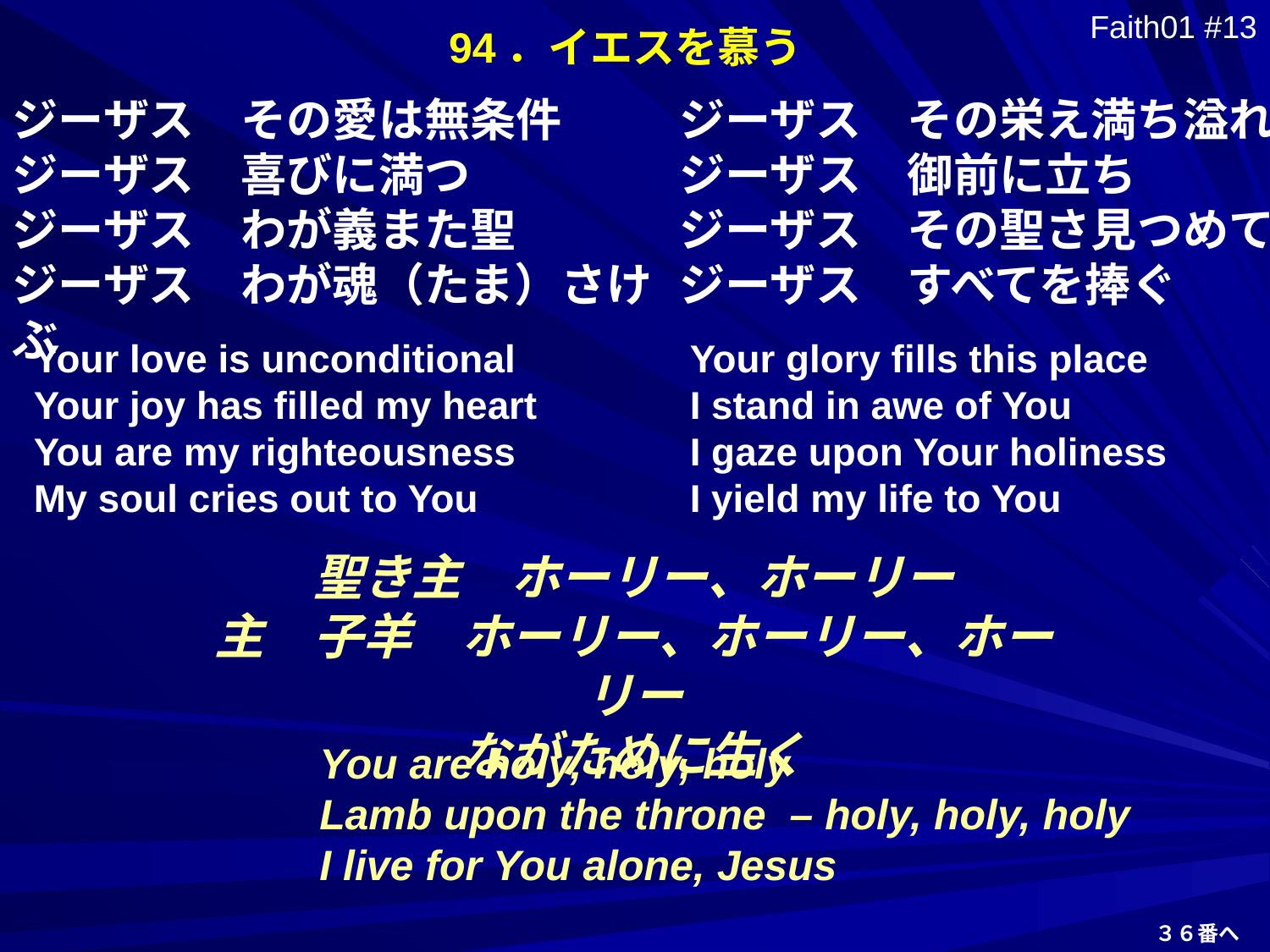

94．イエスを慕う
Faith01 #13
ジーザス　その愛は無条件
ジーザス　喜びに満つ
ジーザス　わが義また聖
ジーザス　わが魂（たま）さけぶ
ジーザス　その栄え満ち溢れ
ジーザス　御前に立ち
ジーザス　その聖さ見つめて
ジーザス　すべてを捧ぐ
Your love is unconditional
Your joy has filled my heart
You are my righteousness
My soul cries out to You
Your glory fills this place
I stand in awe of You
I gaze upon Your holiness
I yield my life to You
聖き主　ホーリー、ホーリー
主　子羊　ホーリー、ホーリー、ホーリー
ながために生く
You are holy, holy, holy
Lamb upon the throne  – holy, holy, holy
I live for You alone, Jesus
３６番へ